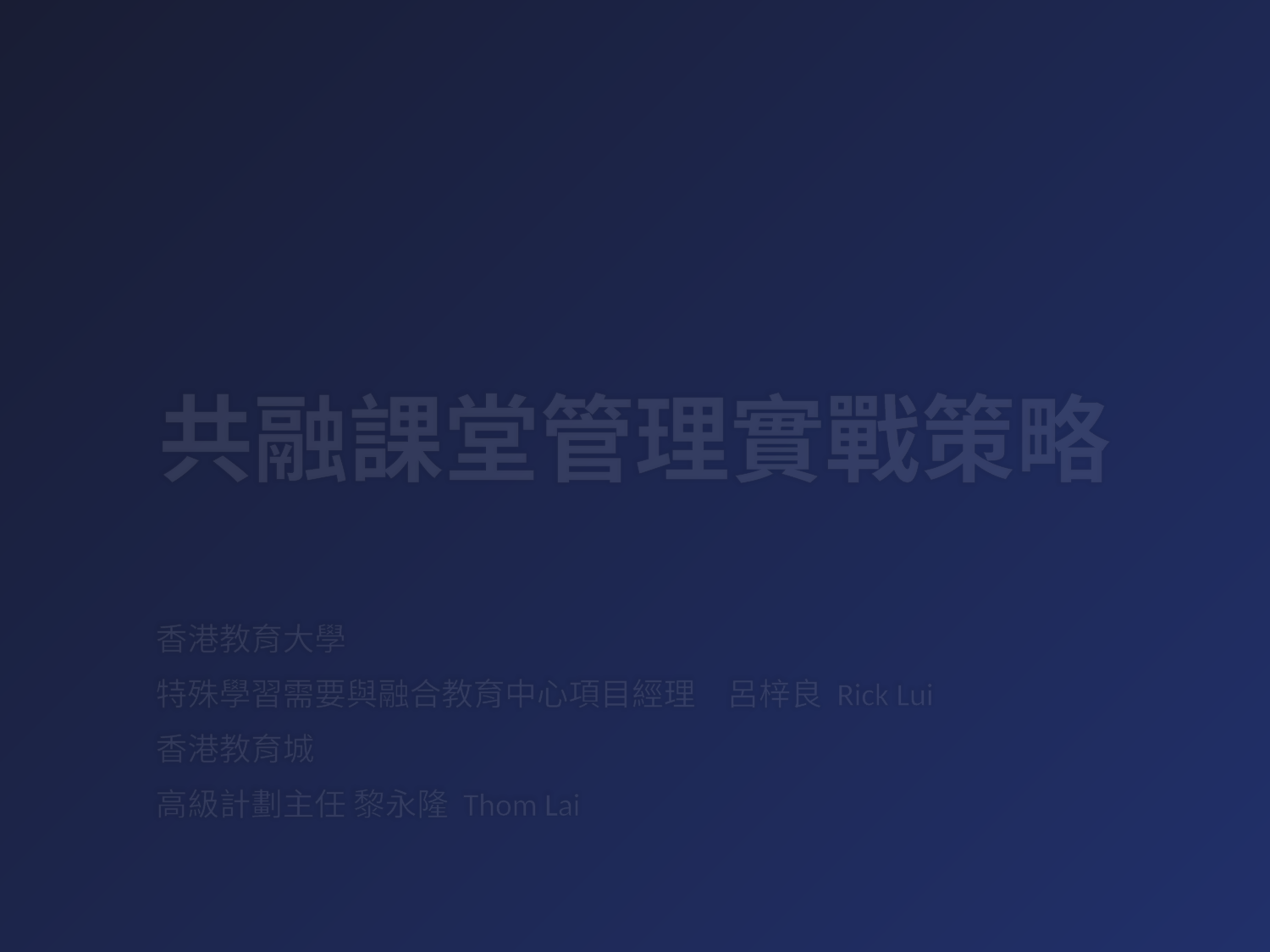

# 共融課堂管理實戰策略
香港教育大學
特殊學習需要與融合教育中心項目經理　呂梓良 Rick Lui
香港教育城
高級計劃主任 黎永隆 Thom Lai